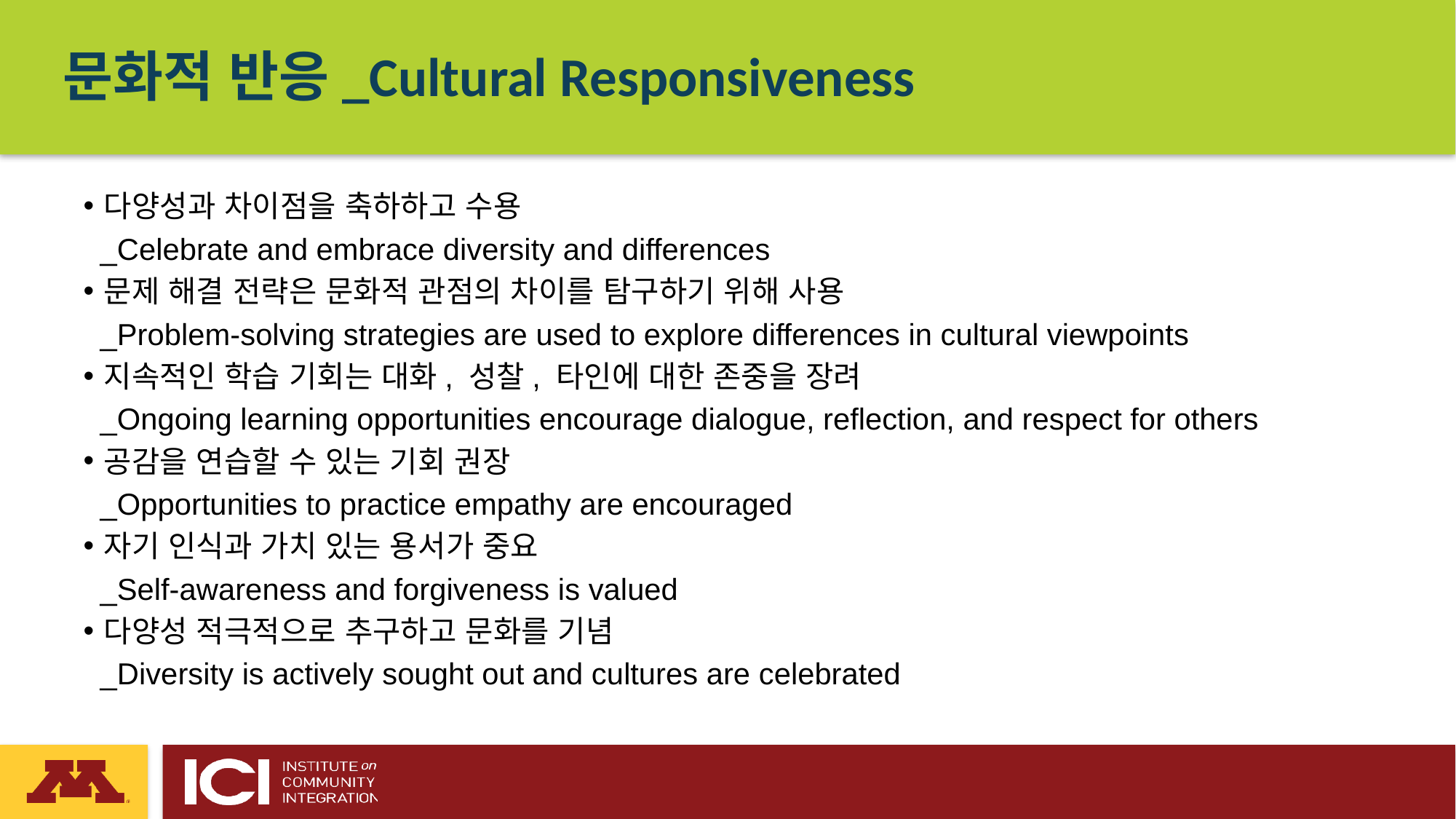

문화적 반응_Cultural Responsiveness
다양성과 차이점을 축하하고 수용
  _Celebrate and embrace diversity and differences
문제 해결 전략은 문화적 관점의 차이를 탐구하기 위해 사용
  _Problem-solving strategies are used to explore differences in cultural viewpoints
지속적인 학습 기회는 대화, 성찰, 타인에 대한 존중을 장려
  _Ongoing learning opportunities encourage dialogue, reflection, and respect for others
공감을 연습할 수 있는 기회 권장
  _Opportunities to practice empathy are encouraged
자기 인식과 가치 있는 용서가 중요
  _Self-awareness and forgiveness is valued
다양성 적극적으로 추구하고 문화를 기념
  _Diversity is actively sought out and cultures are celebrated